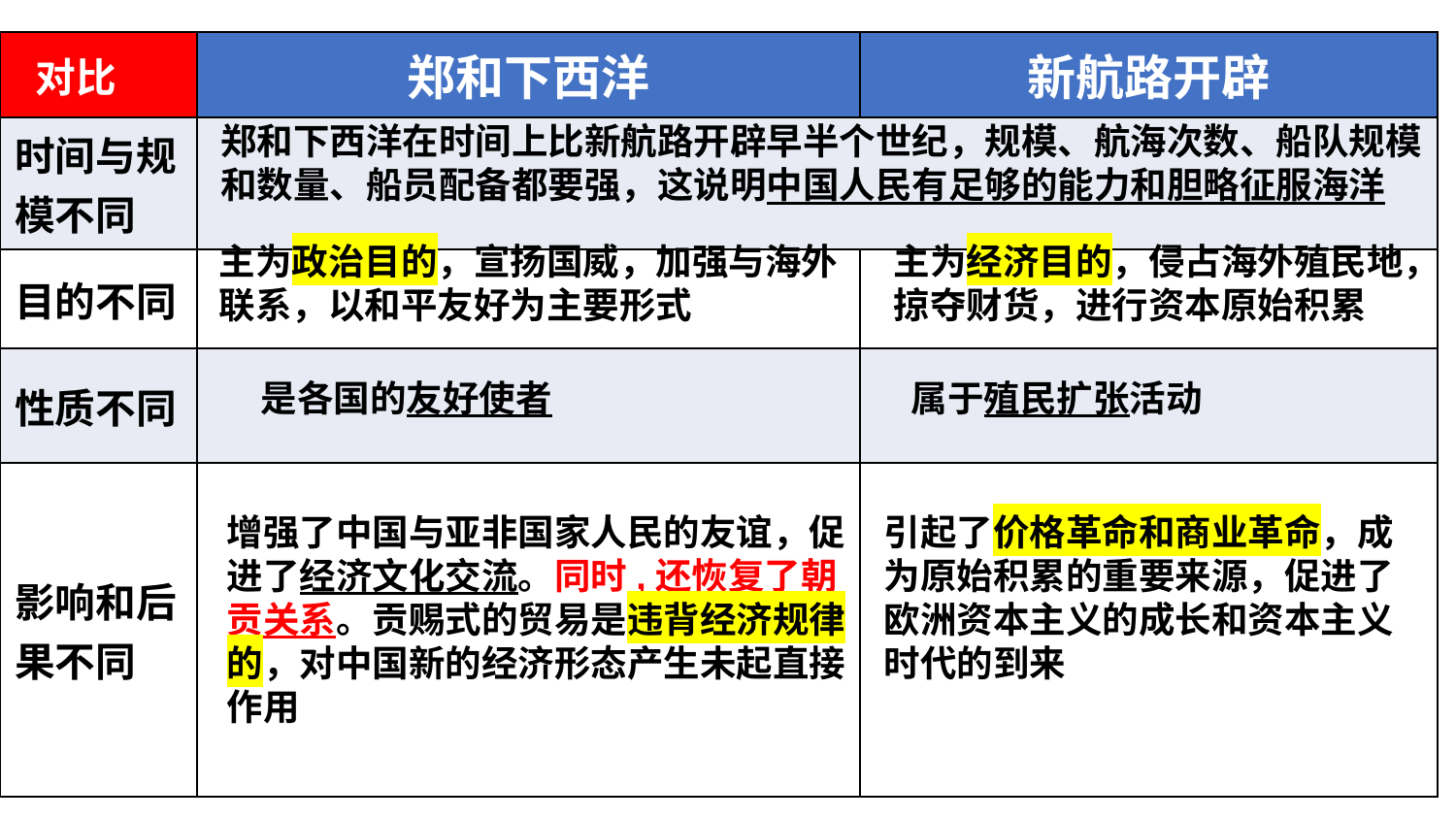

| 对比 | 郑和下西洋 | 新航路开辟 |
| --- | --- | --- |
| 时间与规模不同 |  |  |
| 目的不同 |  |  |
| 性质不同 |  |  |
| 影响和后果不同 |  |  |
郑和下西洋在时间上比新航路开辟早半个世纪，规模、航海次数、船队规模和数量、船员配备都要强，这说明中国人民有足够的能力和胆略征服海洋
主为经济目的，侵占海外殖民地，掠夺财货，进行资本原始积累
主为政治目的，宣扬国威，加强与海外联系，以和平友好为主要形式
是各国的友好使者
属于殖民扩张活动
增强了中国与亚非国家人民的友谊，促进了经济文化交流。同时,还恢复了朝贡关系。贡赐式的贸易是违背经济规律的，对中国新的经济形态产生未起直接作用
引起了价格革命和商业革命，成为原始积累的重要来源，促进了欧洲资本主义的成长和资本主义时代的到来